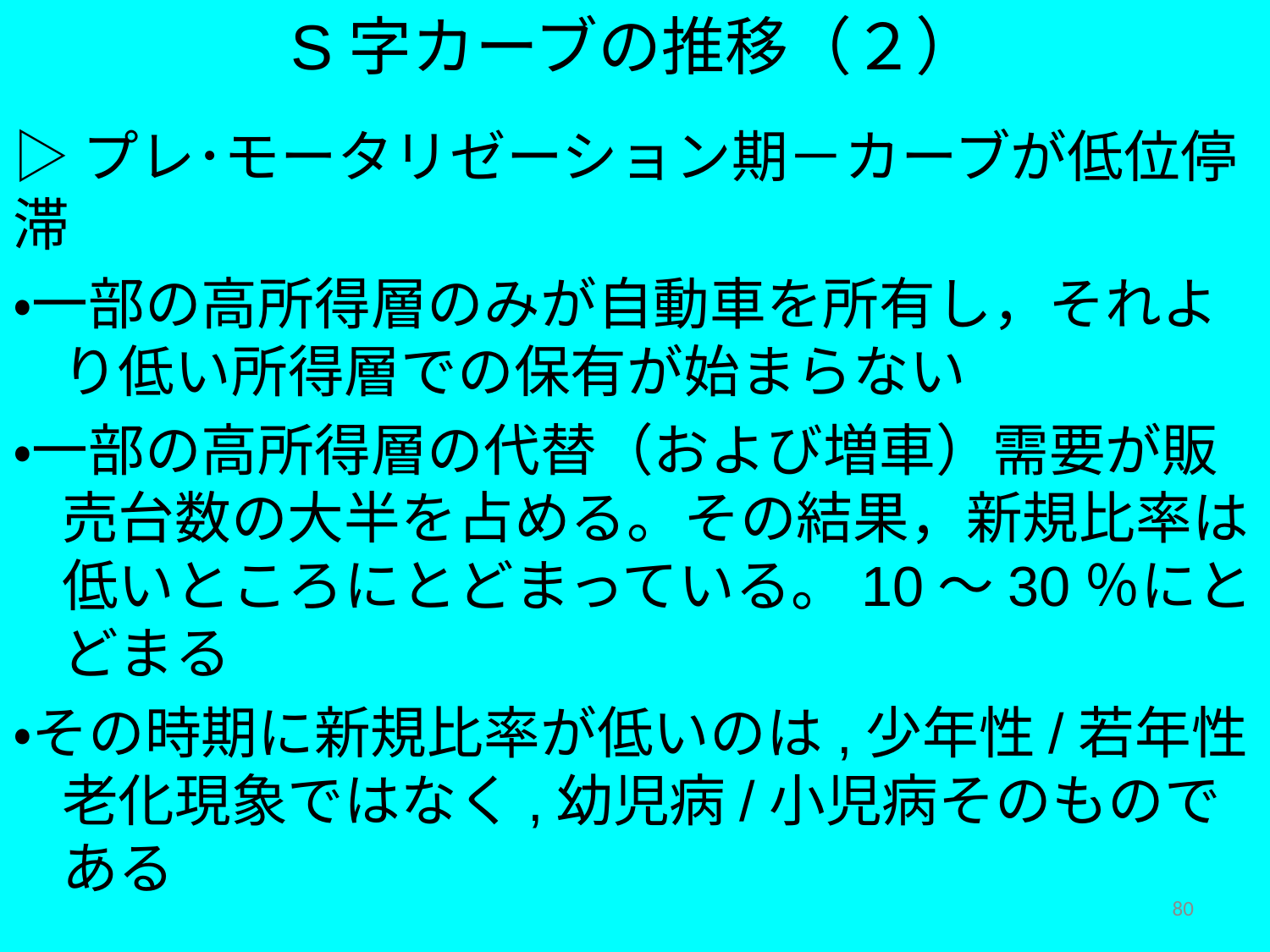

S字カーブの推移（２）

▷プレ･モータリゼーション期－カーブが低位停滞
・一部の高所得層のみが自動車を所有し，それより低い所得層での保有が始まらない
・一部の高所得層の代替（および増車）需要が販売台数の大半を占める。その結果，新規比率は低いところにとどまっている。10～30％にとどまる
・その時期に新規比率が低いのは,少年性/若年性老化現象ではなく,幼児病/小児病そのものである
80